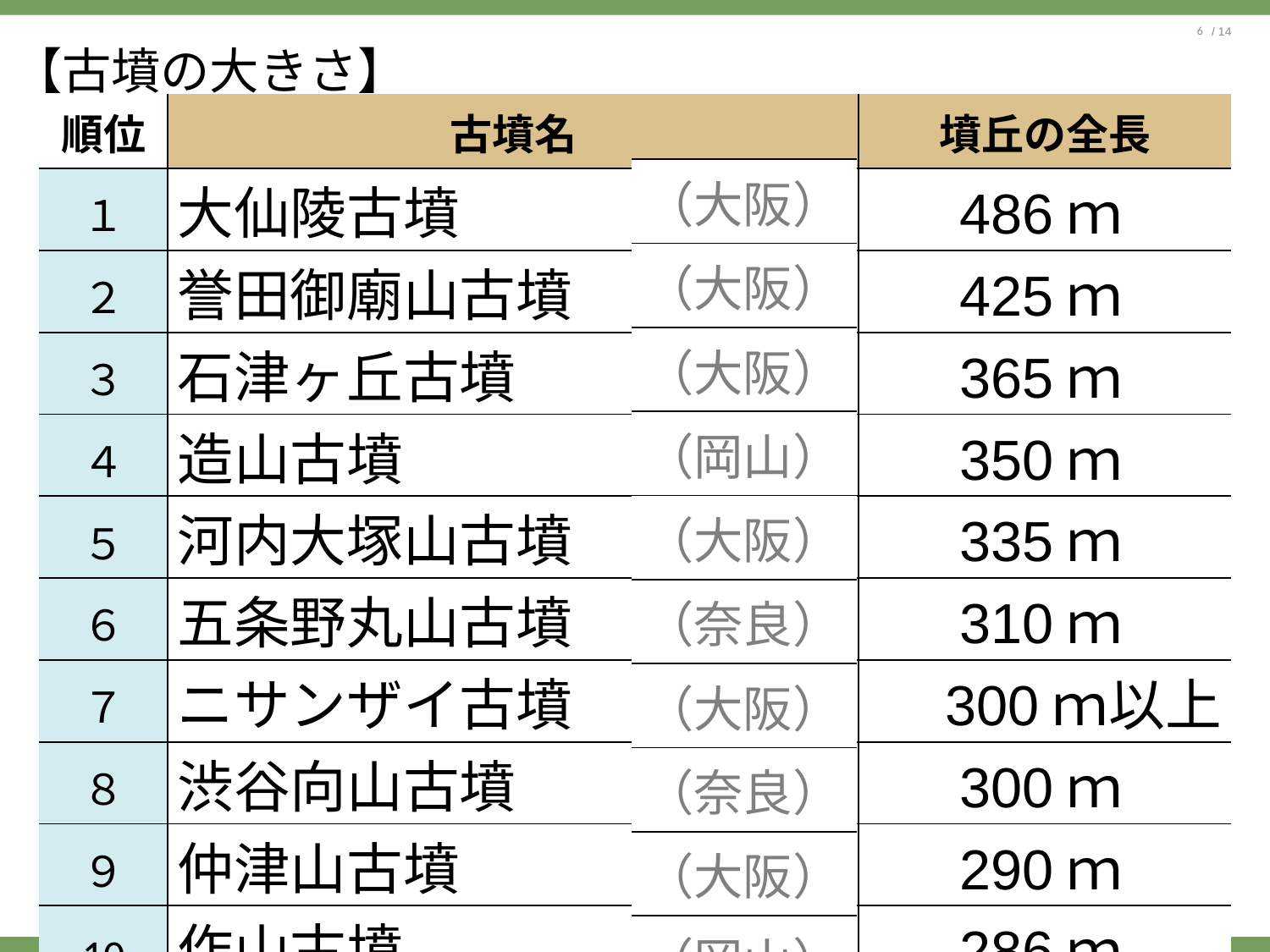

【古墳の大きさ】
| 順位 | 古墳名 | 墳丘の全長 |
| --- | --- | --- |
| １ | 大仙陵古墳 | 486ｍ |
| ２ | 誉田御廟山古墳 | 425ｍ |
| ３ | 石津ヶ丘古墳 | 365ｍ |
| ４ | 造山古墳 | 350ｍ |
| ５ | 河内大塚山古墳 | 335ｍ |
| ６ | 五条野丸山古墳 | 310ｍ |
| ７ | ニサンザイ古墳 | 300ｍ以上 |
| ８ | 渋谷向山古墳 | 300ｍ |
| ９ | 仲津山古墳 | 290ｍ |
| 10 | 作山古墳 | 286ｍ |
| （大阪） |
| --- |
| （大阪） |
| （大阪） |
| （岡山） |
| （大阪） |
| （奈良） |
| （大阪） |
| （奈良） |
| （大阪） |
| （岡山） |